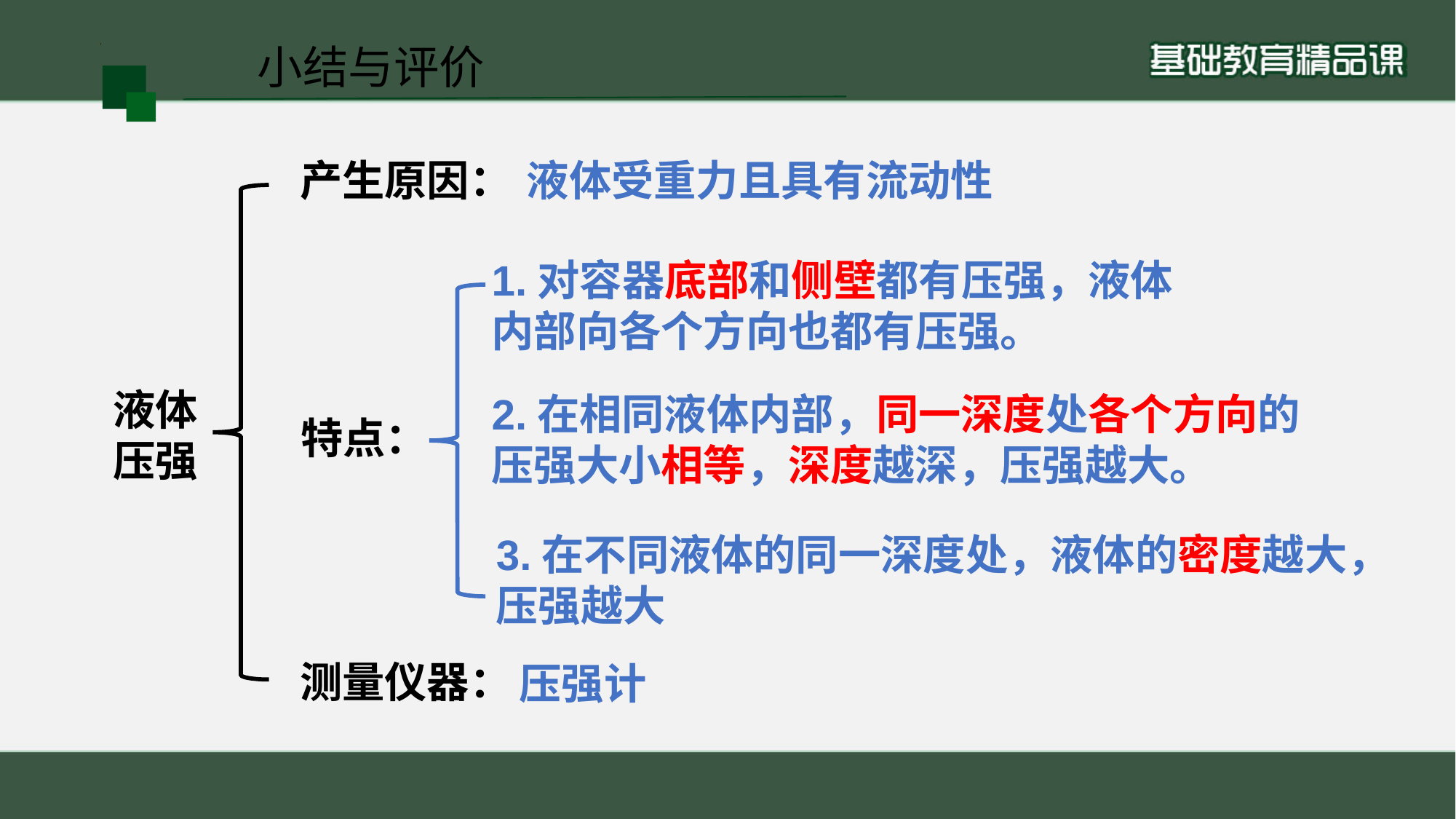

小结与评价

产生原因：
液体受重力且具有流动性

1.对容器底部和侧壁都有压强，液体内部向各个方向也都有压强。

液体
压强
2.在相同液体内部，同一深度处各个方向的压强大小相等，深度越深，压强越大。
特点：
3.在不同液体的同一深度处，液体的密度越大，压强越大
测量仪器：
压强计